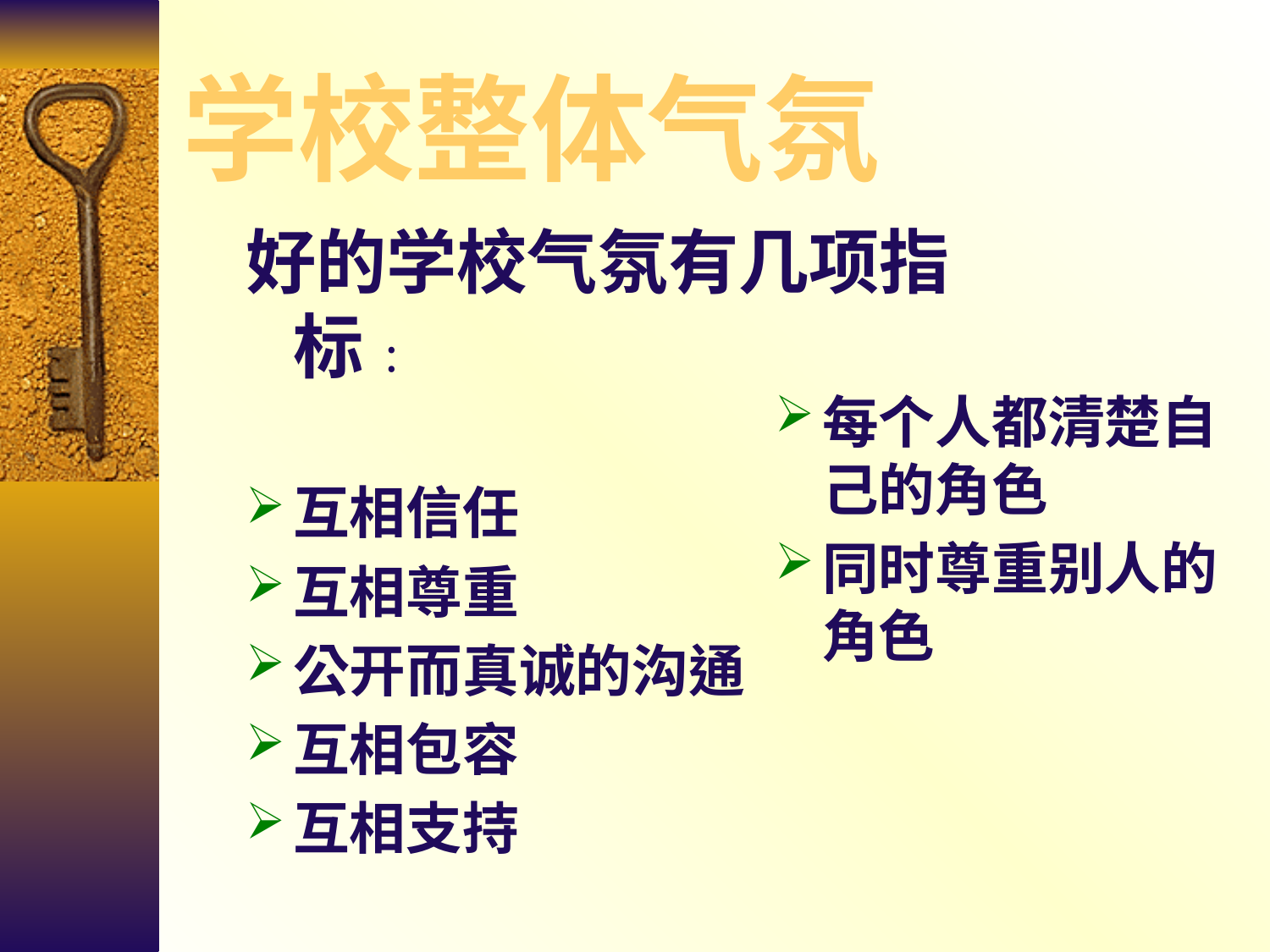

# 学校整体气氛
好的学校气氛有几项指标﹕

互相信任
互相尊重
公开而真诚的沟通
互相包容
互相支持

每个人都清楚自己的角色
同时尊重别人的角色